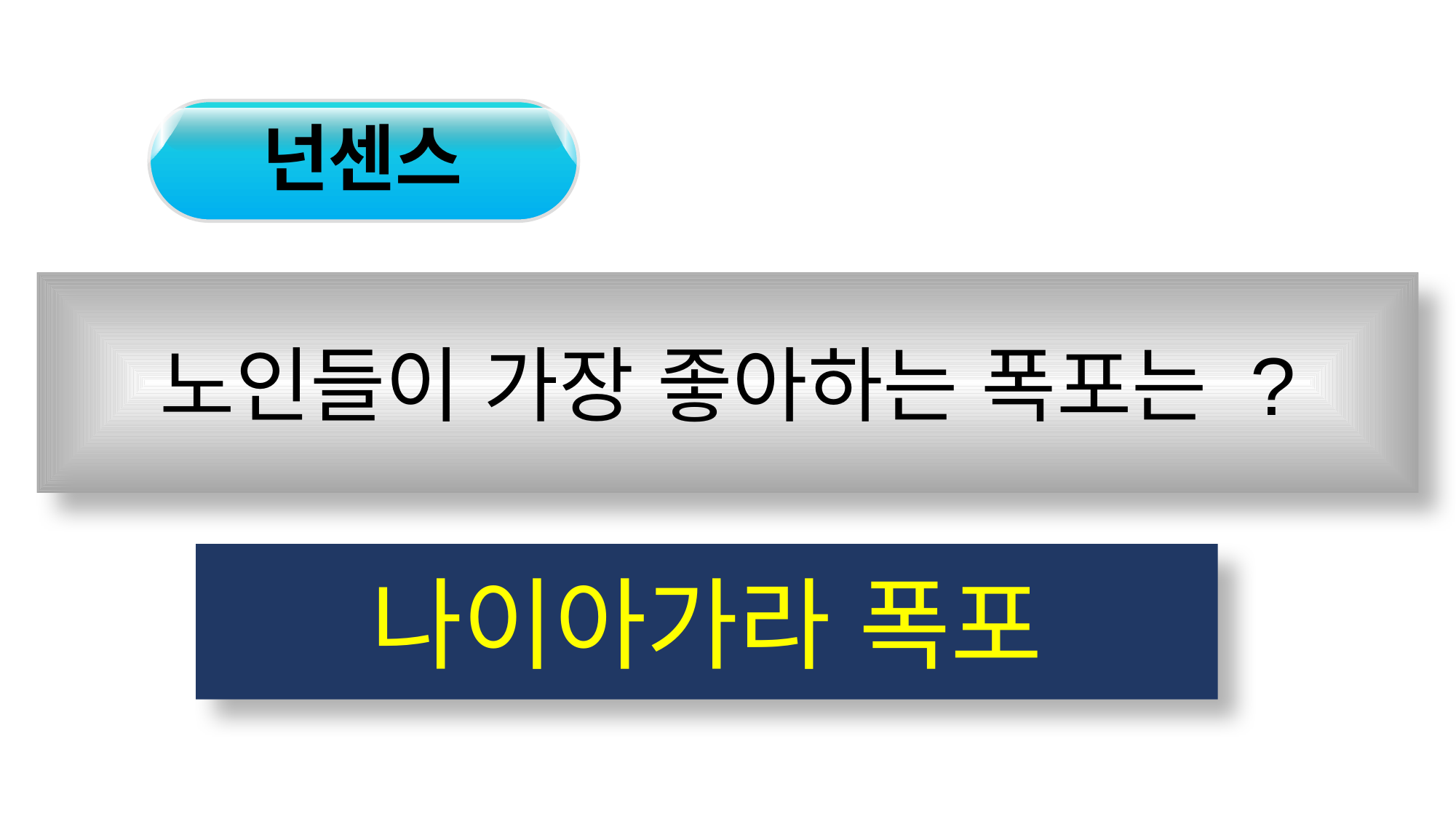

넌센스
노인들이 가장 좋아하는 폭포는 ?
나이아가라 폭포